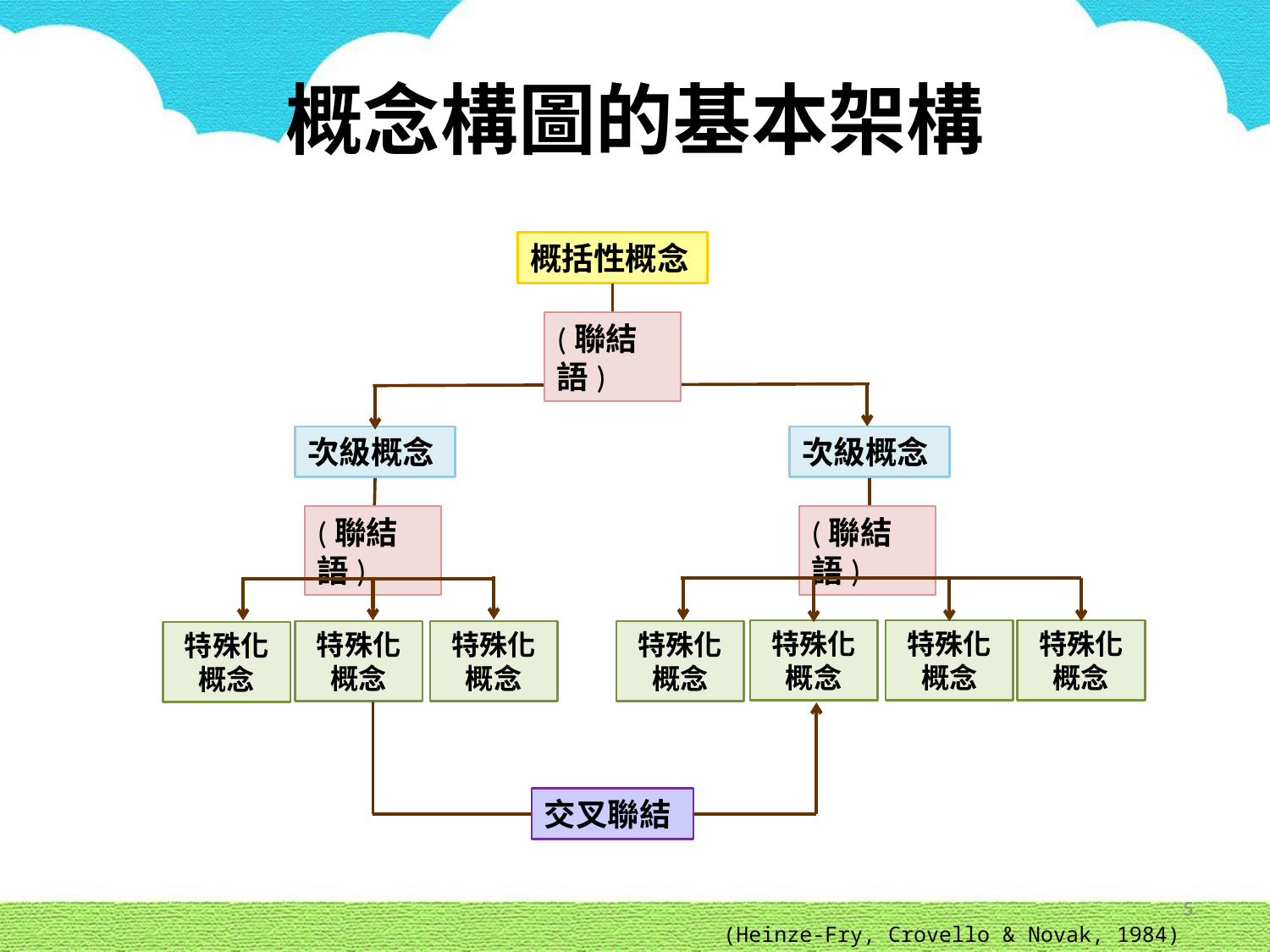

# 概念構圖的基本架構
概括性概念
(聯結語)
次級概念
次級概念
(聯結語)
(聯結語)
特殊化概念
特殊化概念
特殊化概念
特殊化概念
特殊化概念
特殊化概念
特殊化概念
交叉聯結
5
(Heinze-Fry, Crovello & Novak, 1984)